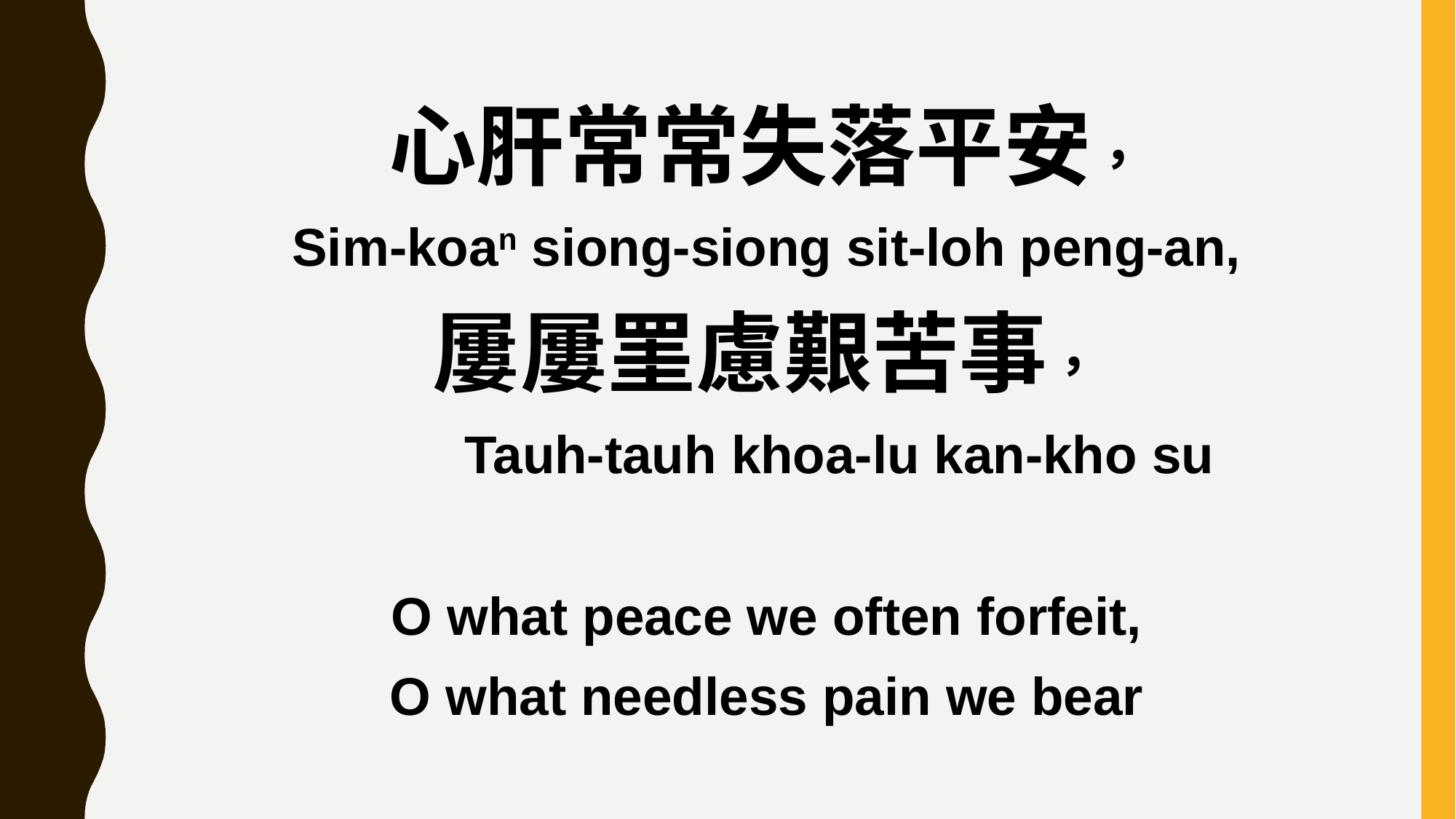

心肝常常失落平安，
Sim-koan siong-siong sit-loh peng-an,
屢屢罣慮艱苦事，
                       Tauh-tauh khoa-lu kan-kho su

O what peace we often forfeit,
O what needless pain we bear